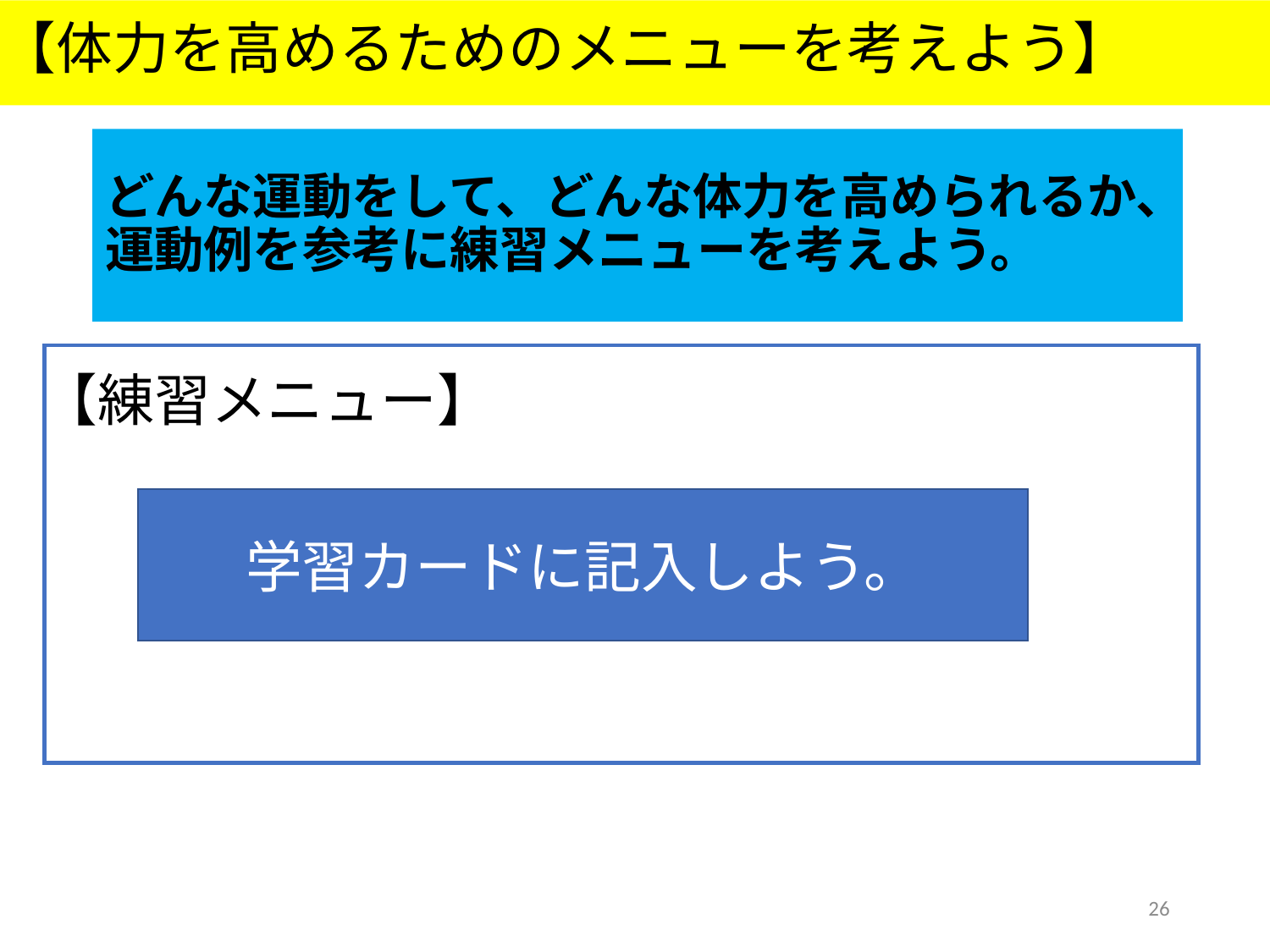

【体力を高めるためのメニューを考えよう】
どんな運動をして、どんな体力を高められるか、運動例を参考に練習メニューを考えよう。

【練習メニュー】
学習カードに記入しよう。
26